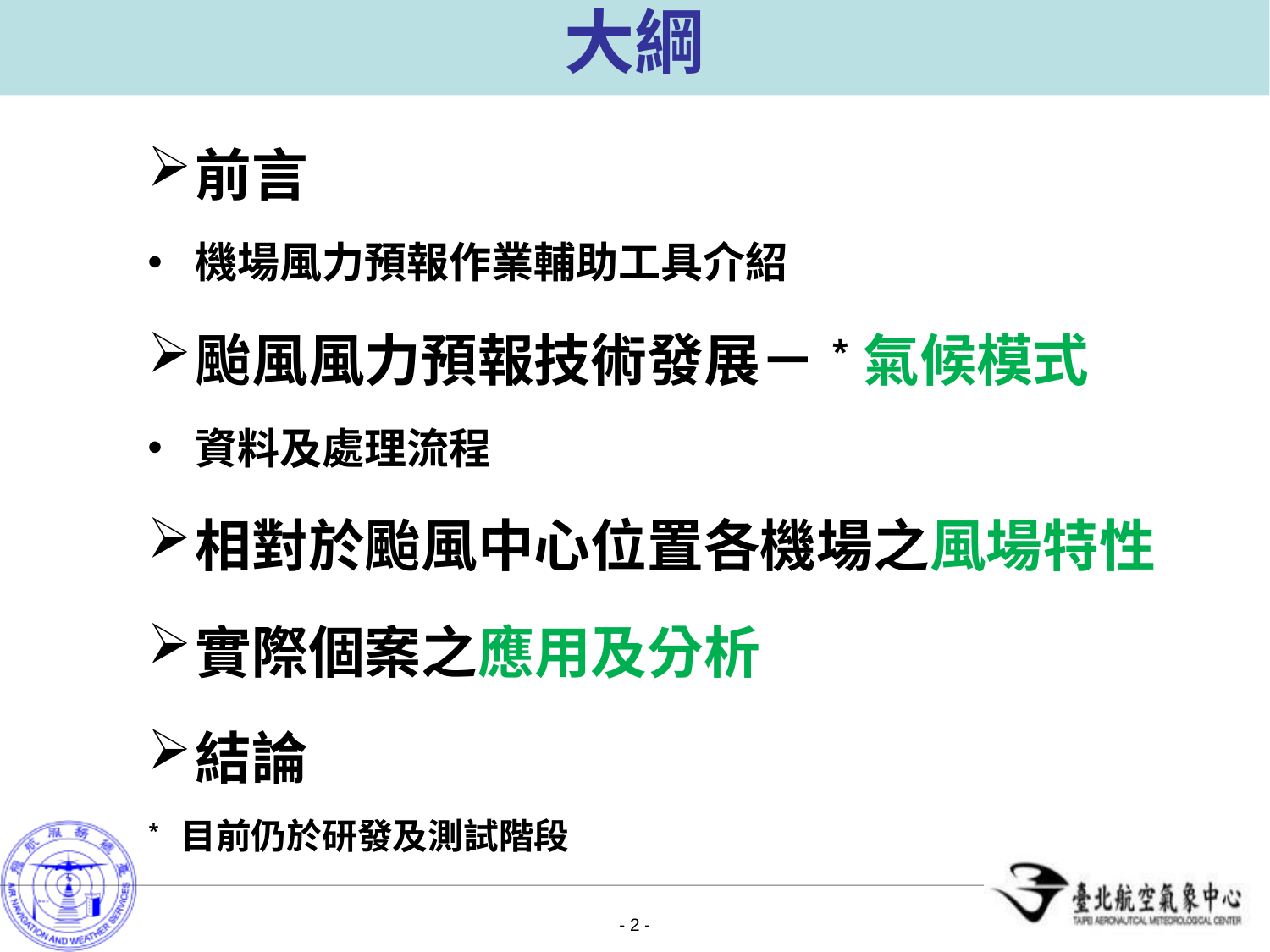

# 大綱
前言
機場風力預報作業輔助工具介紹
颱風風力預報技術發展－*氣候模式
資料及處理流程
相對於颱風中心位置各機場之風場特性
實際個案之應用及分析
結論
* 目前仍於研發及測試階段